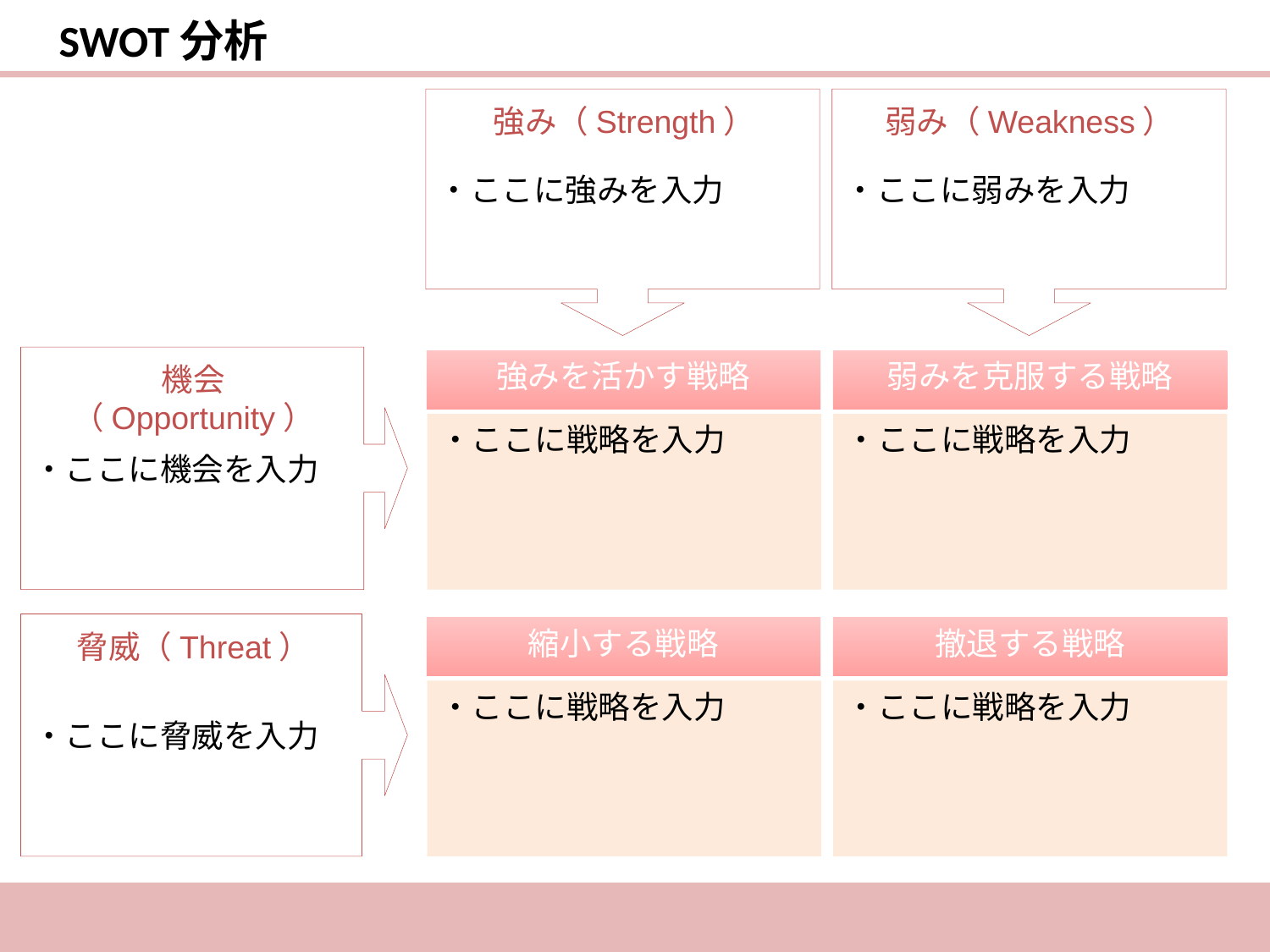

SWOT分析

・ここに強みを入力
・ここに弱みを入力
弱み（Weakness）
強み（Strength）
・ここに機会を入力
強みを活かす戦略
弱みを克服する戦略
機会（Opportunity）
・ここに戦略を入力
・ここに戦略を入力
・ここに脅威を入力
縮小する戦略
撤退する戦略
脅威（Threat）
・ここに戦略を入力
・ここに戦略を入力